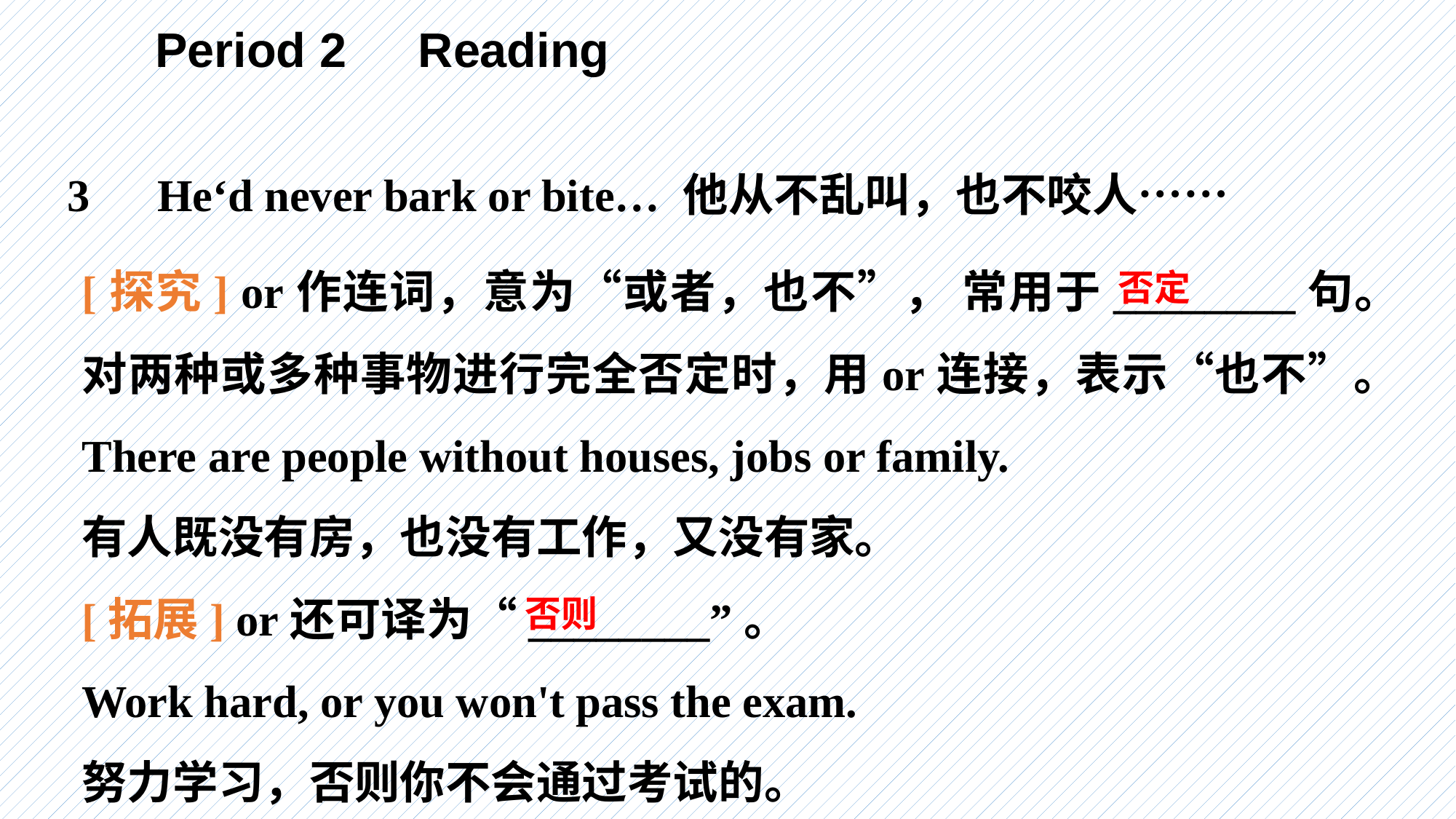

Period 2　Reading
3　He‘d never bark or bite… 他从不乱叫，也不咬人……
[探究] or作连词，意为“或者，也不”， 常用于________句。对两种或多种事物进行完全否定时，用or连接，表示“也不”。
There are people without houses, jobs or family.
有人既没有房，也没有工作，又没有家。
[拓展] or还可译为“________”。
Work hard, or you won't pass the exam.
努力学习，否则你不会通过考试的。
否定
否则